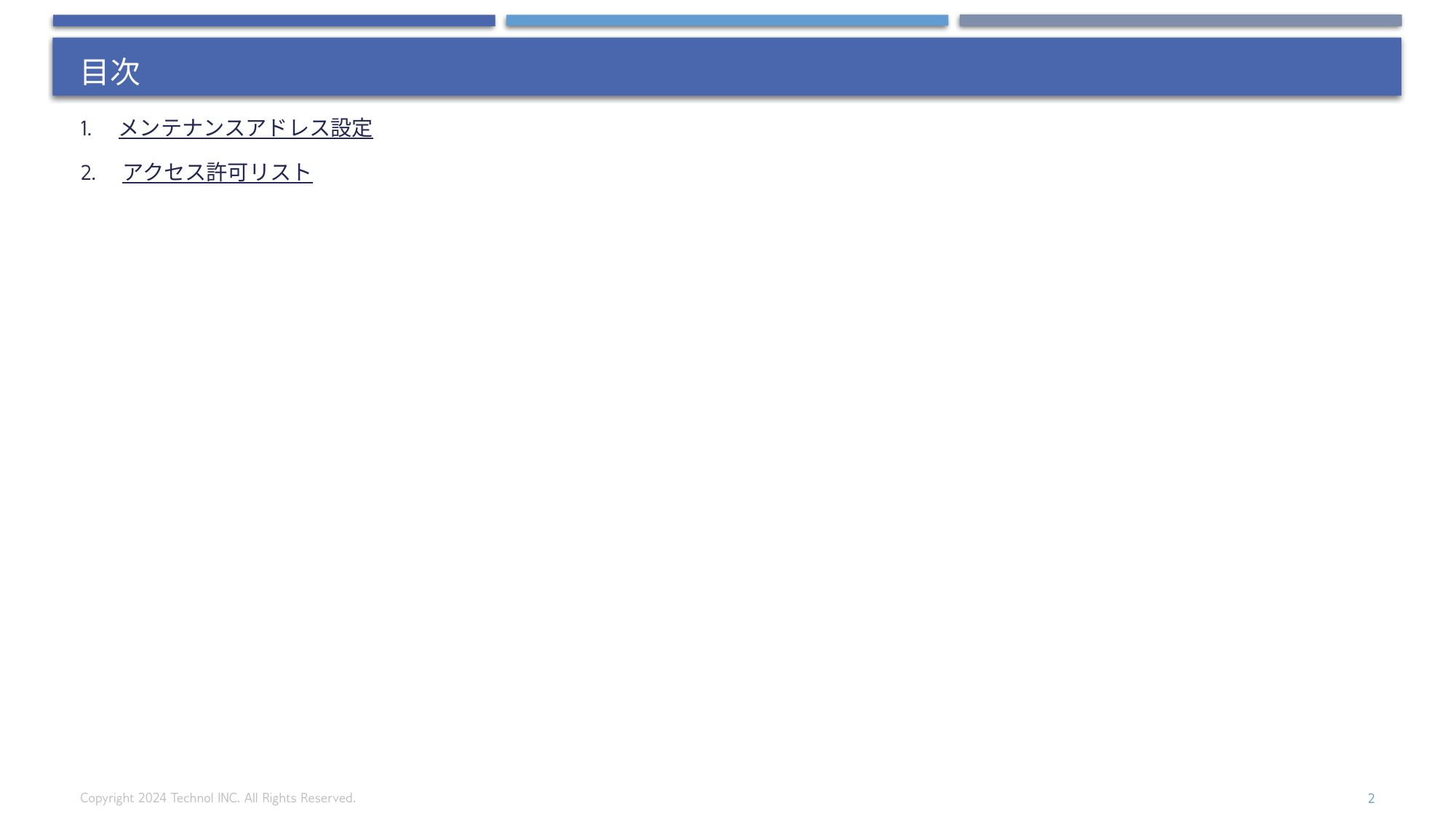

# 目次
1.　メンテナンスアドレス設定
2.　アクセス許可リスト
Copyright 2024 Technol INC. All Rights Reserved.
2